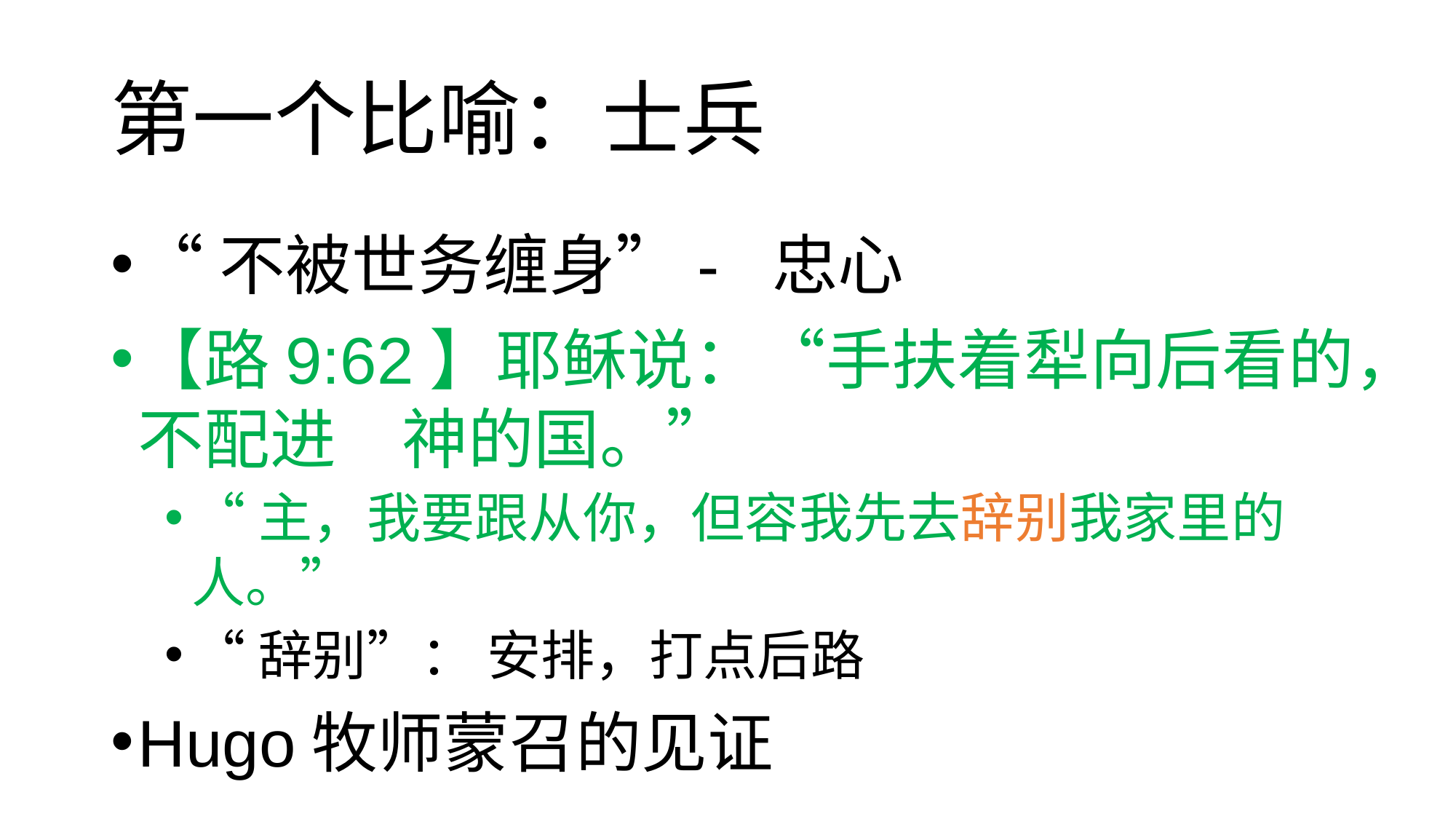

# 第一个比喻：士兵
“不被世务缠身”-  忠心
【路9:62】耶稣说：“手扶着犁向后看的，不配进　神的国。”
“主，我要跟从你，但容我先去辞别我家里的人。”
“辞别”： 安排，打点后路
Hugo牧师蒙召的见证